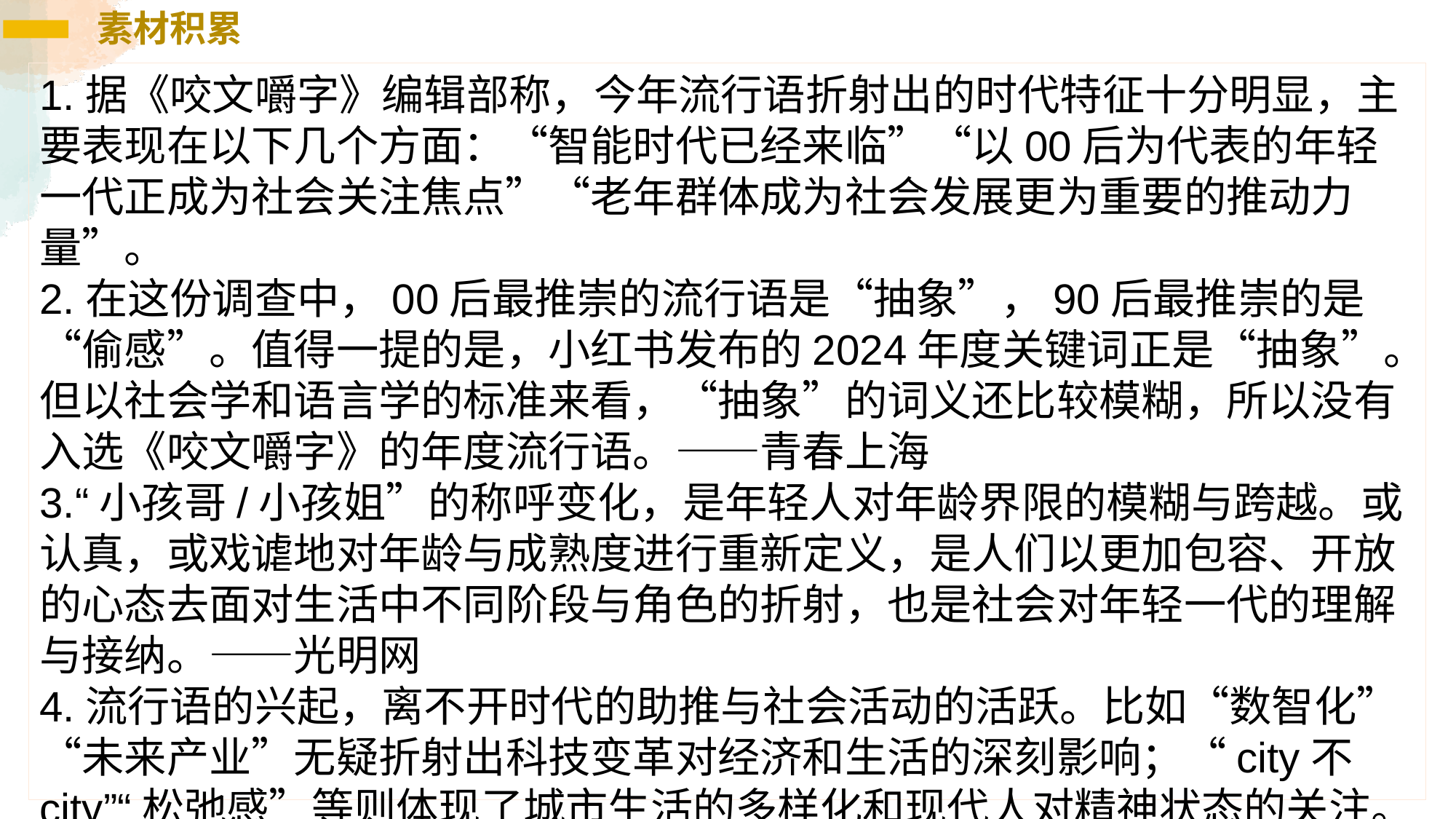

素材积累

1.据《咬文嚼字》编辑部称，今年流行语折射出的时代特征十分明显，主要表现在以下几个方面：“智能时代已经来临”“以00后为代表的年轻一代正成为社会关注焦点”“老年群体成为社会发展更为重要的推动力量”。
2.在这份调查中，00后最推崇的流行语是“抽象”，90后最推崇的是“偷感”。值得一提的是，小红书发布的2024年度关键词正是“抽象”。但以社会学和语言学的标准来看，“抽象”的词义还比较模糊，所以没有入选《咬文嚼字》的年度流行语。——青春上海
3.“小孩哥/小孩姐”的称呼变化，是年轻人对年龄界限的模糊与跨越。或认真，或戏谑地对年龄与成熟度进行重新定义，是人们以更加包容、开放的心态去面对生活中不同阶段与角色的折射，也是社会对年轻一代的理解与接纳。——光明网
4.流行语的兴起，离不开时代的助推与社会活动的活跃。比如“数智化”“未来产业”无疑折射出科技变革对经济和生活的深刻影响；“city不city”“松弛感”等则体现了城市生活的多样化和现代人对精神状态的关注。

年度工作概述
您的内容打在这里，或者通过复制您的文本后，在此框中选择粘贴，并选择只保留文字，建议使用微软雅黑字体。您的内容打在这里，或者通过复制您的文本后，在此框中选择粘贴，并选择只保留文字，建议使用微软雅黑字体。